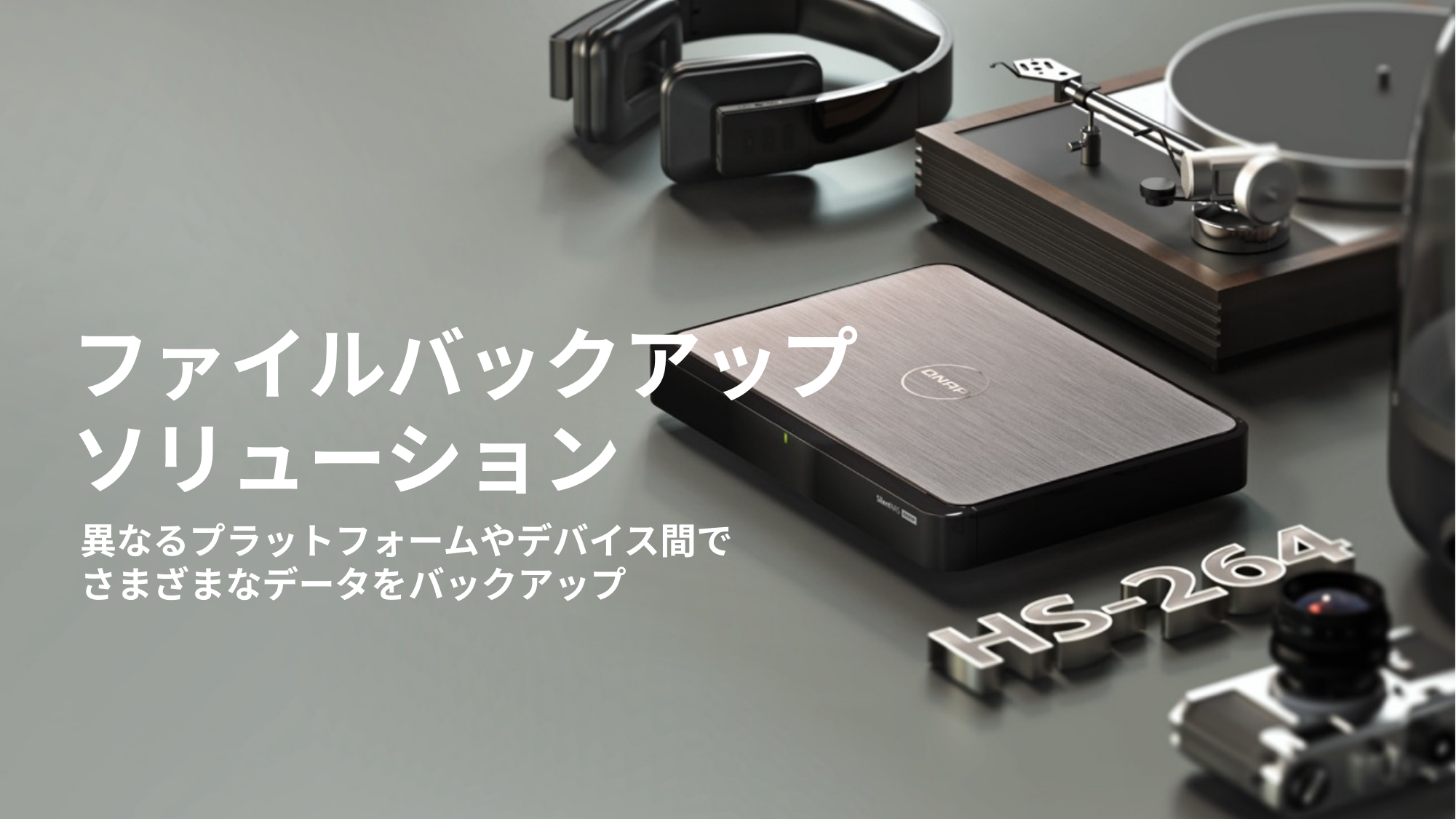

ファイルバックアップ
ソリューション
異なるプラットフォームやデバイス間で
さまざまなデータをバックアップ